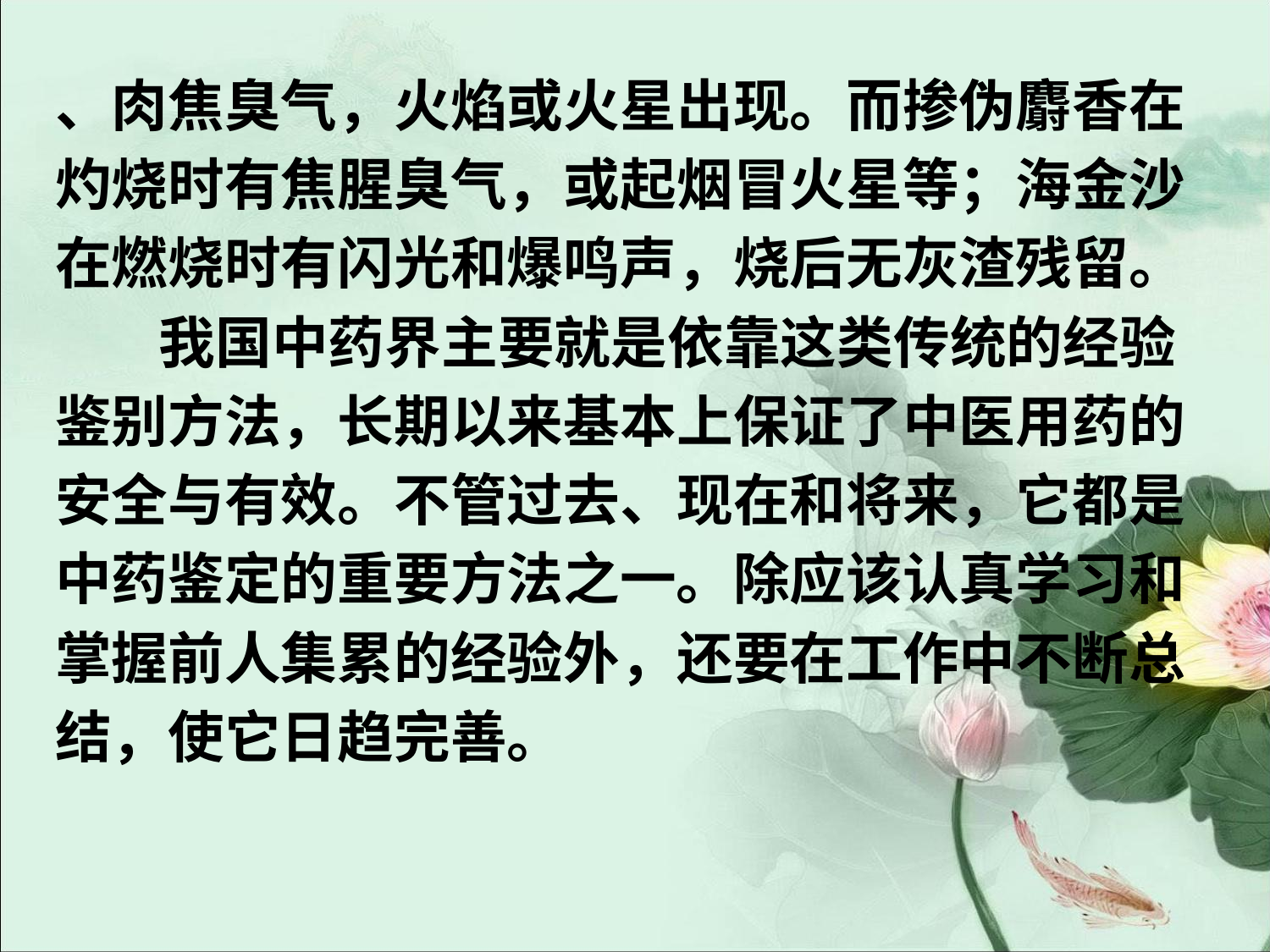

#
、肉焦臭气，火焰或火星出现。而掺伪麝香在
灼烧时有焦腥臭气，或起烟冒火星等；海金沙
在燃烧时有闪光和爆鸣声，烧后无灰渣残留。
       我国中药界主要就是依靠这类传统的经验
鉴别方法，长期以来基本上保证了中医用药的
安全与有效。不管过去、现在和将来，它都是
中药鉴定的重要方法之一。除应该认真学习和
掌握前人集累的经验外，还要在工作中不断总
结，使它日趋完善。